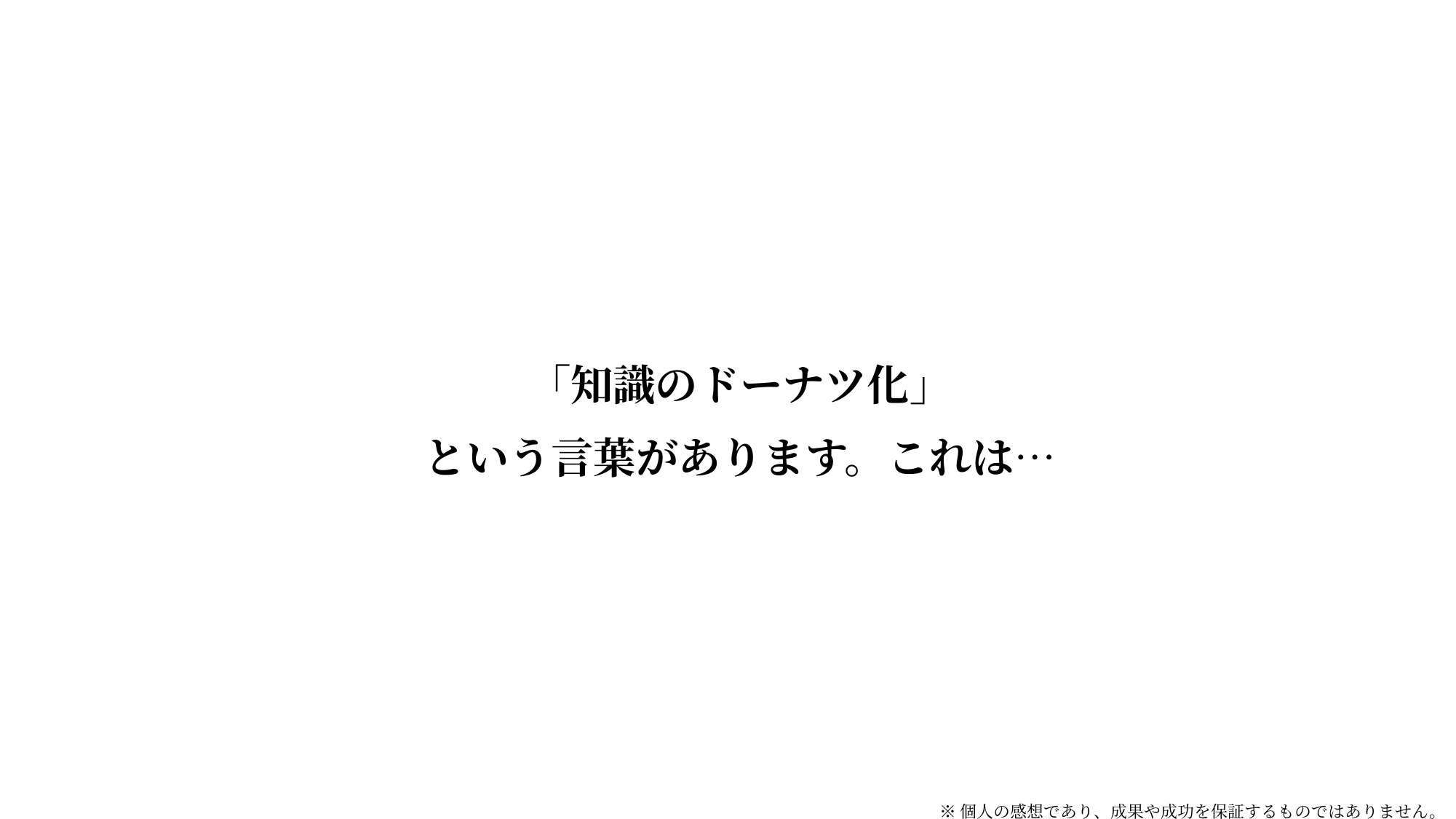

「知識のドーナツ化」
という言葉があります。これは…
※個人の感想であり、成果や成功を保証するものではありません。